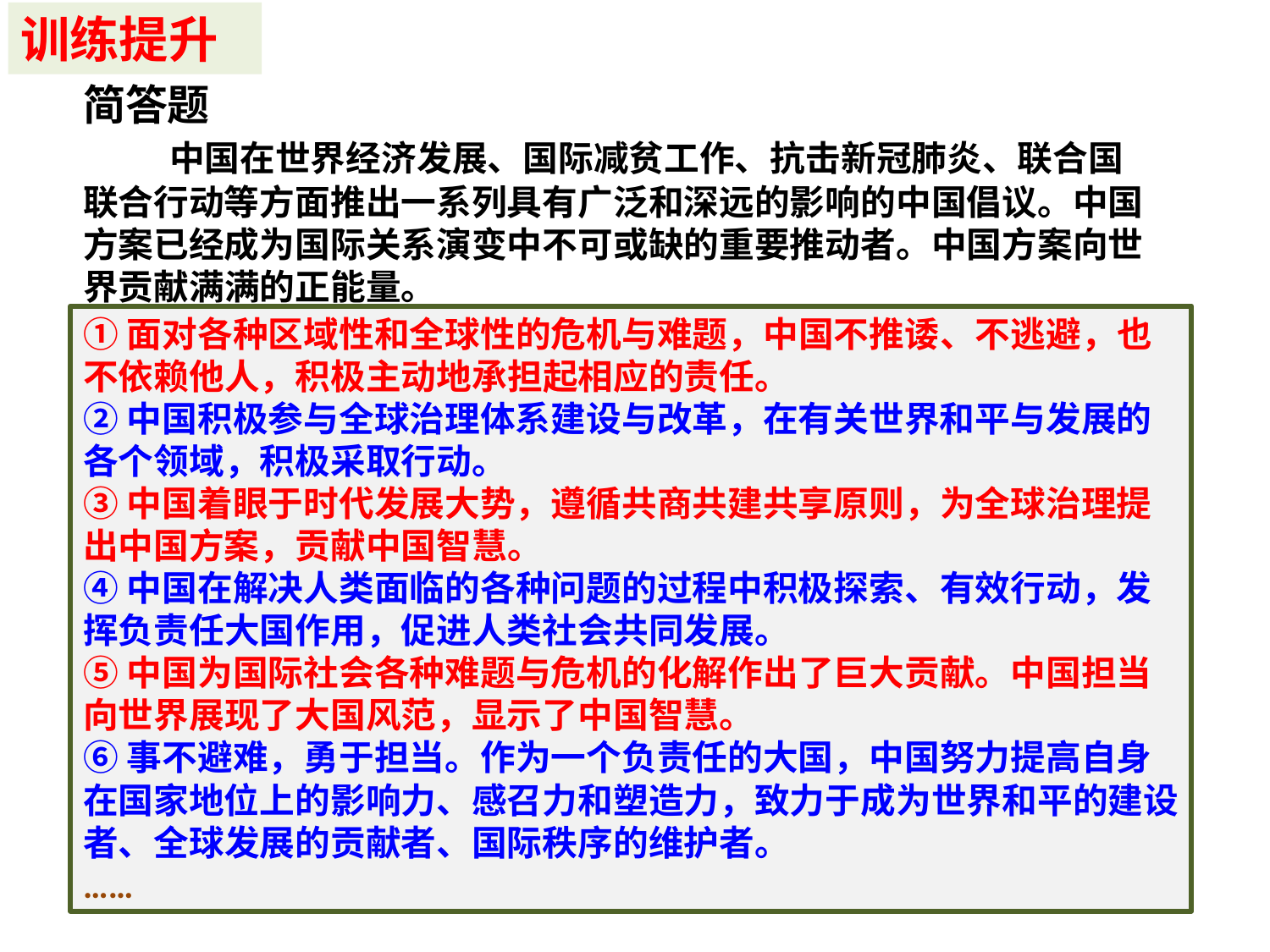

训练提升
简答题
        中国在世界经济发展、国际减贫工作、抗击新冠肺炎、联合国联合行动等方面推出一系列具有广泛和深远的影响的中国倡议。中国方案已经成为国际关系演变中不可或缺的重要推动者。中国方案向世界贡献满满的正能量。
中国方案向世界贡献满满的正能量，体现了教材哪些观点？ （5分）（不少于4个要点）
①面对各种区域性和全球性的危机与难题，中国不推诿、不逃避，也不依赖他人，积极主动地承担起相应的责任。
②中国积极参与全球治理体系建设与改革，在有关世界和平与发展的各个领域，积极采取行动。
③中国着眼于时代发展大势，遵循共商共建共享原则，为全球治理提出中国方案，贡献中国智慧。
④中国在解决人类面临的各种问题的过程中积极探索、有效行动，发挥负责任大国作用，促进人类社会共同发展。
⑤中国为国际社会各种难题与危机的化解作出了巨大贡献。中国担当向世界展现了大国风范，显示了中国智慧。
⑥事不避难，勇于担当。作为一个负责任的大国，中国努力提高自身在国家地位上的影响力、感召力和塑造力，致力于成为世界和平的建设者、全球发展的贡献者、国际秩序的维护者。
……